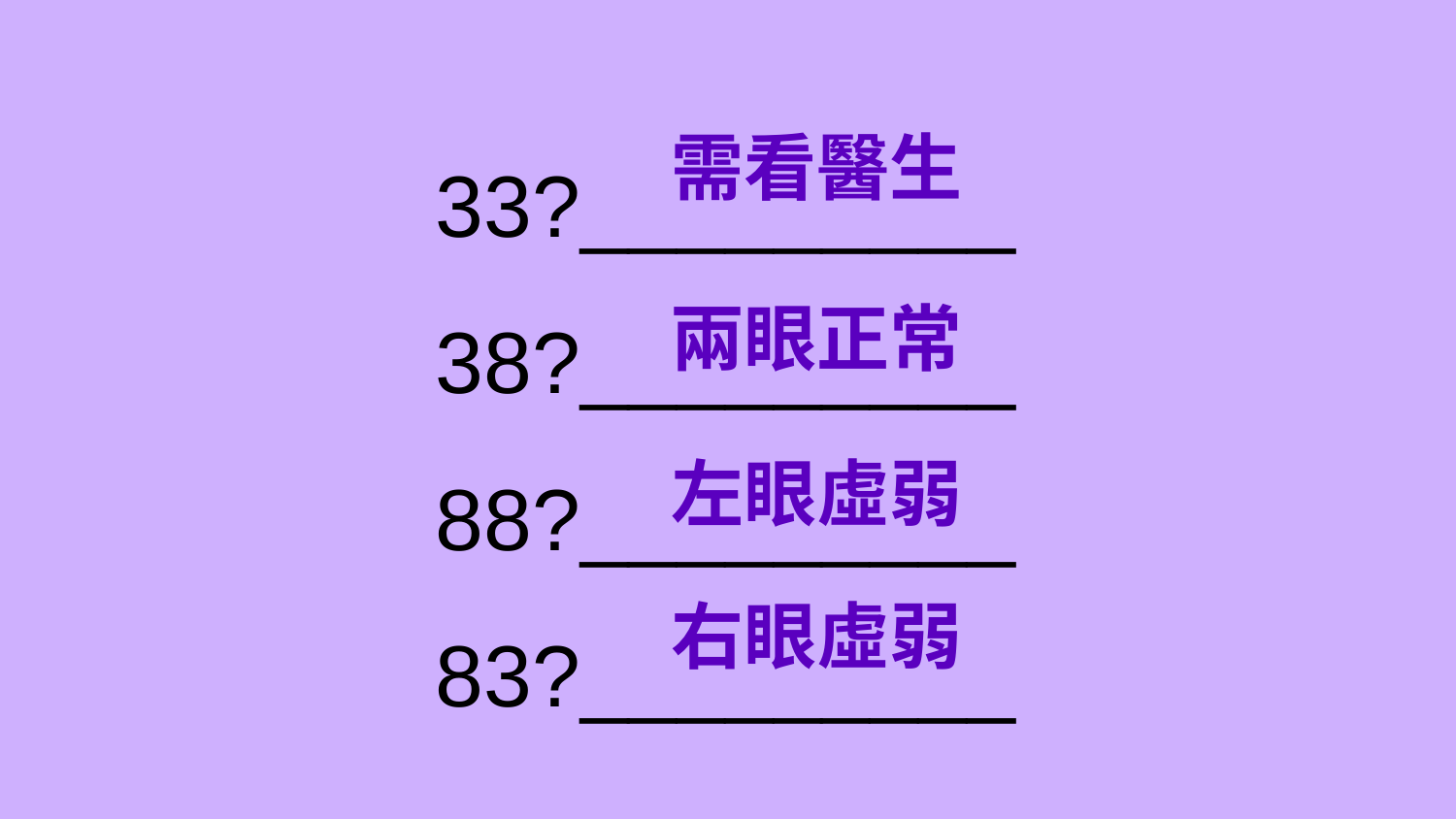

需看醫生
兩眼正常
左眼虛弱
右眼虛弱
33?_________
38?_________
88?_________
83?_________